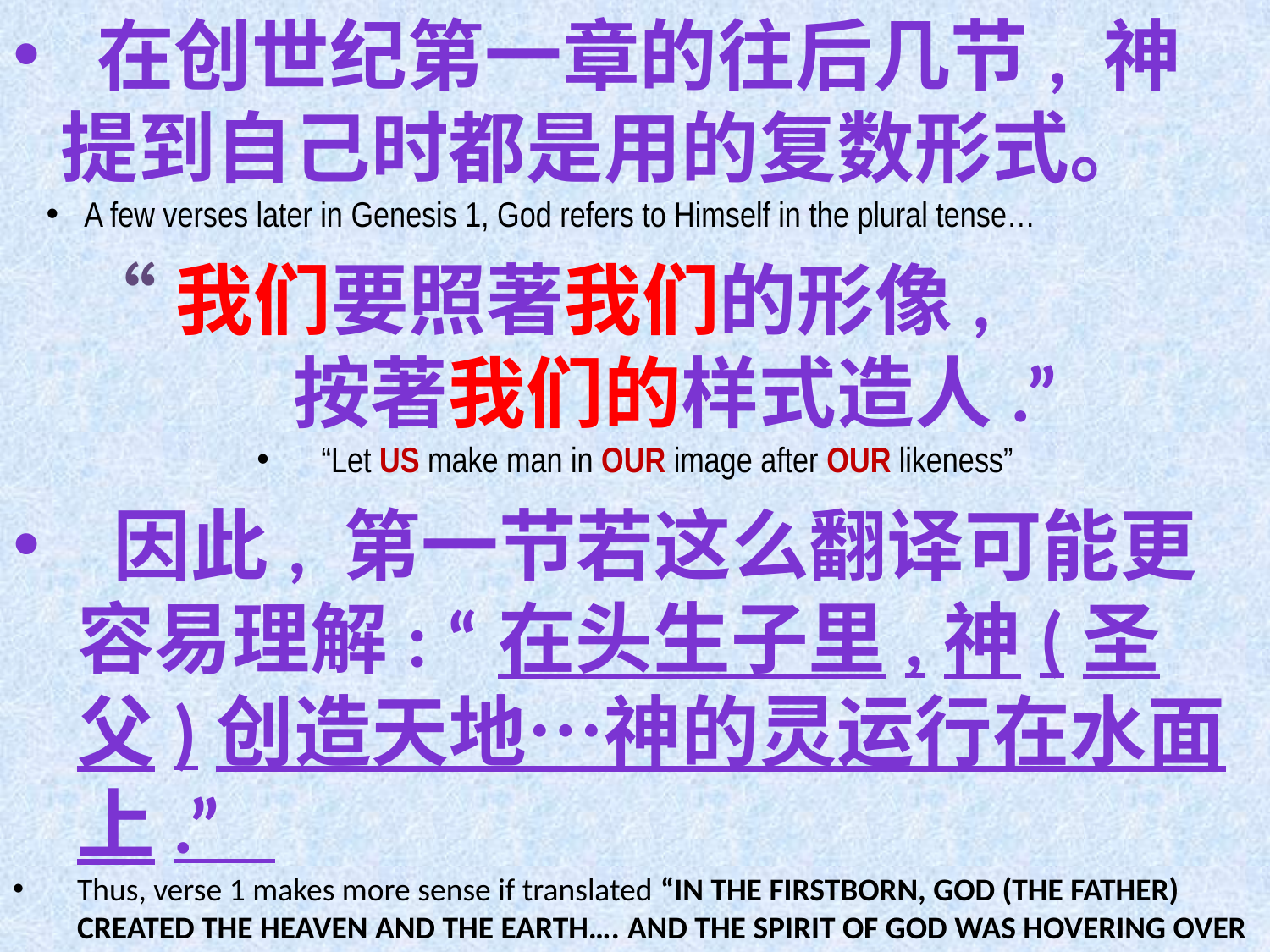

在创世纪第一章的往后几节, 神提到自己时都是用的复数形式。
 A few verses later in Genesis 1, God refers to Himself in the plural tense…

	“我们要照著我们的形像,                       按著我们的样式造人.”
“Let US make man in OUR image after OUR likeness”

 因此, 第一节若这么翻译可能更容易理解: “在头生子里,神(圣父)创造天地…神的灵运行在水面上.”
Thus, verse 1 makes more sense if translated “IN THE FIRSTBORN, GOD (THE FATHER) CREATED THE HEAVEN AND THE EARTH…. AND THE SPIRIT OF GOD WAS HOVERING OVER THE WATERS.”